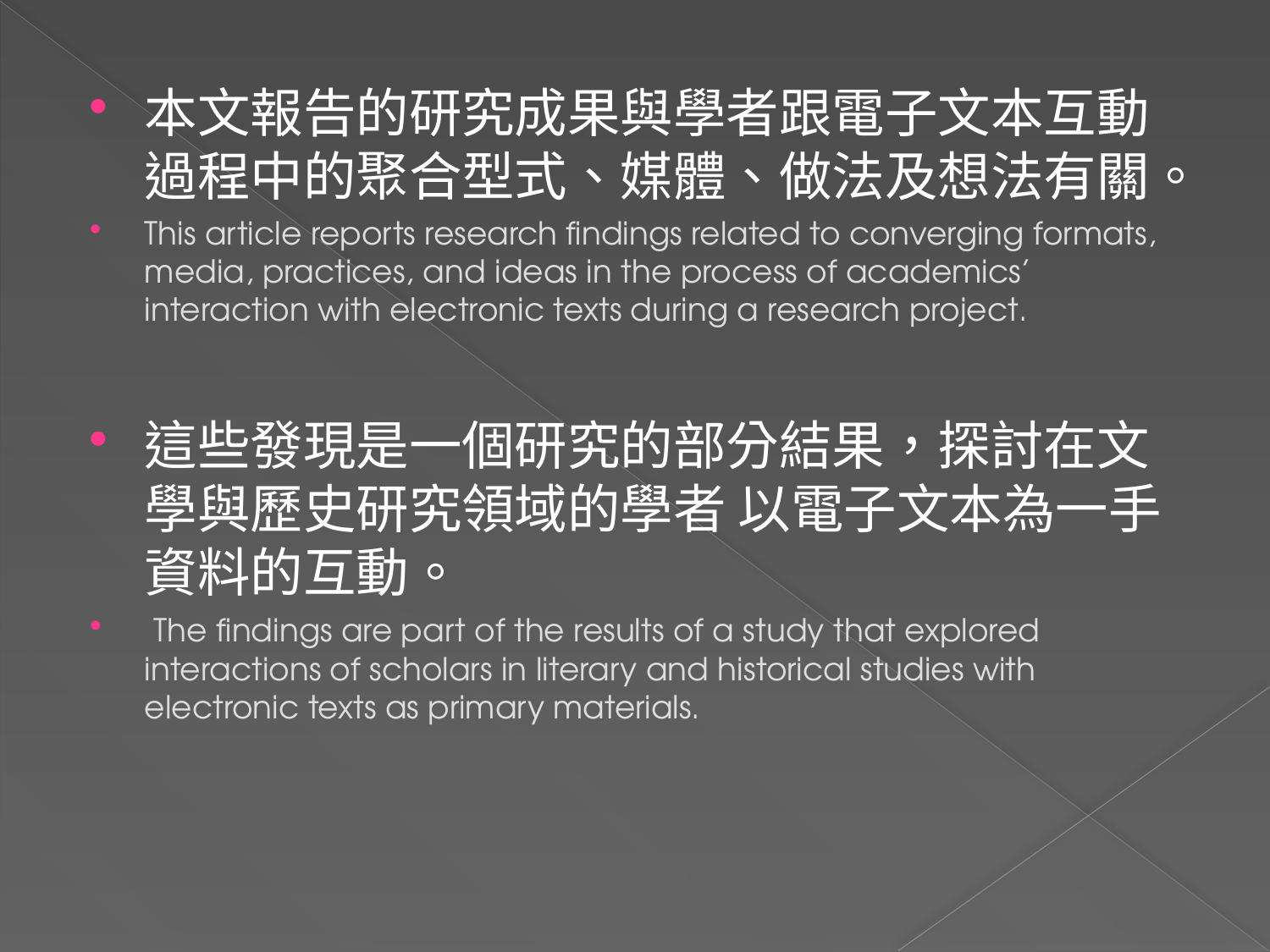

本文報告的研究成果與學者跟電子文本互動過程中的聚合型式、媒體、做法及想法有關。
This article reports research findings related to converging formats, media, practices, and ideas in the process of academics’ interaction with electronic texts during a research project.

這些發現是一個研究的部分結果，探討在文學與歷史研究領域的學者 以電子文本為一手資料的互動。
 The findings are part of the results of a study that explored interactions of scholars in literary and historical studies with electronic texts as primary materials.